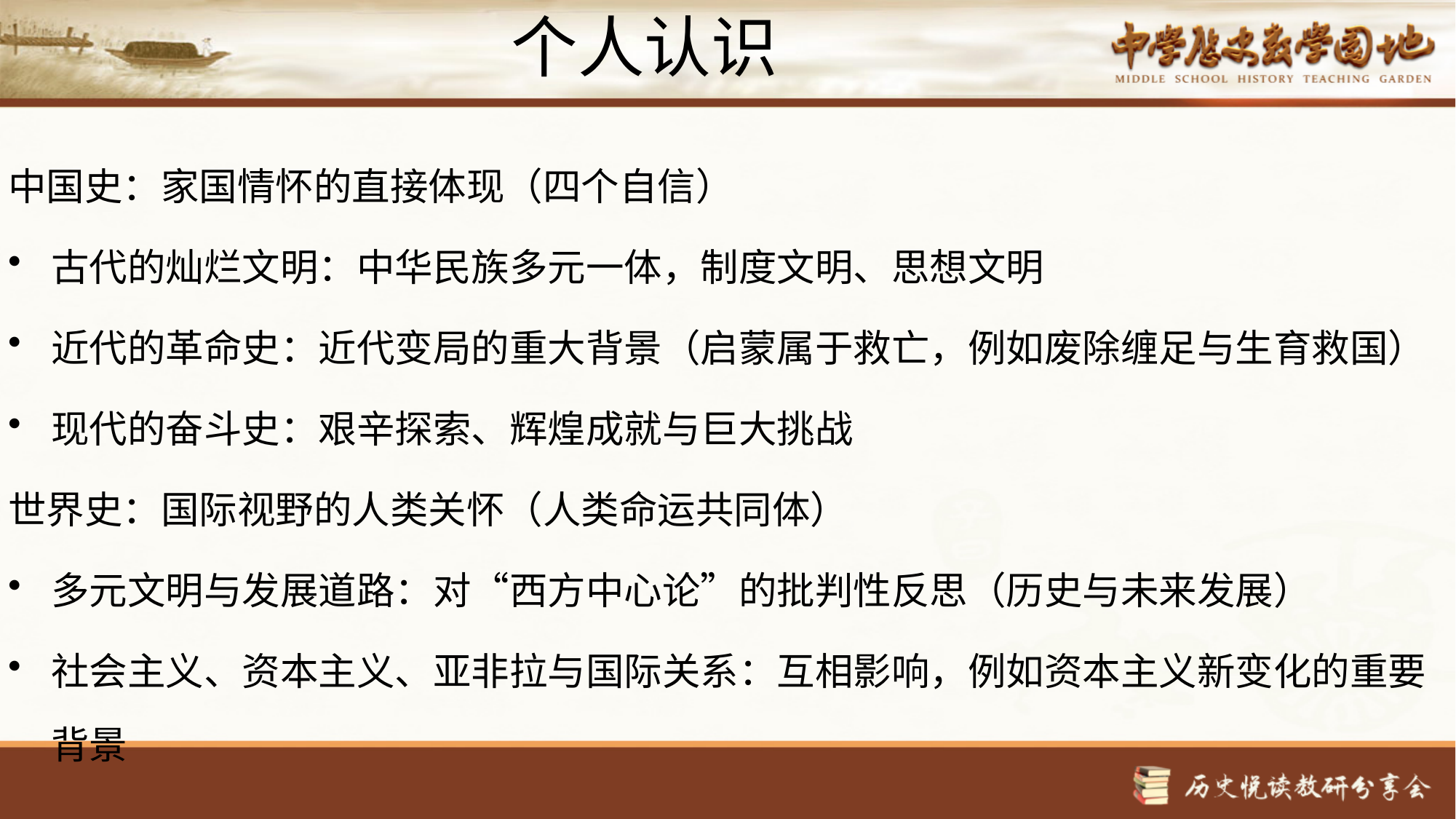

# 个人认识
中国史：家国情怀的直接体现（四个自信）
古代的灿烂文明：中华民族多元一体，制度文明、思想文明
近代的革命史：近代变局的重大背景（启蒙属于救亡，例如废除缠足与生育救国）
现代的奋斗史：艰辛探索、辉煌成就与巨大挑战
世界史：国际视野的人类关怀（人类命运共同体）
多元文明与发展道路：对“西方中心论”的批判性反思（历史与未来发展）
社会主义、资本主义、亚非拉与国际关系：互相影响，例如资本主义新变化的重要背景